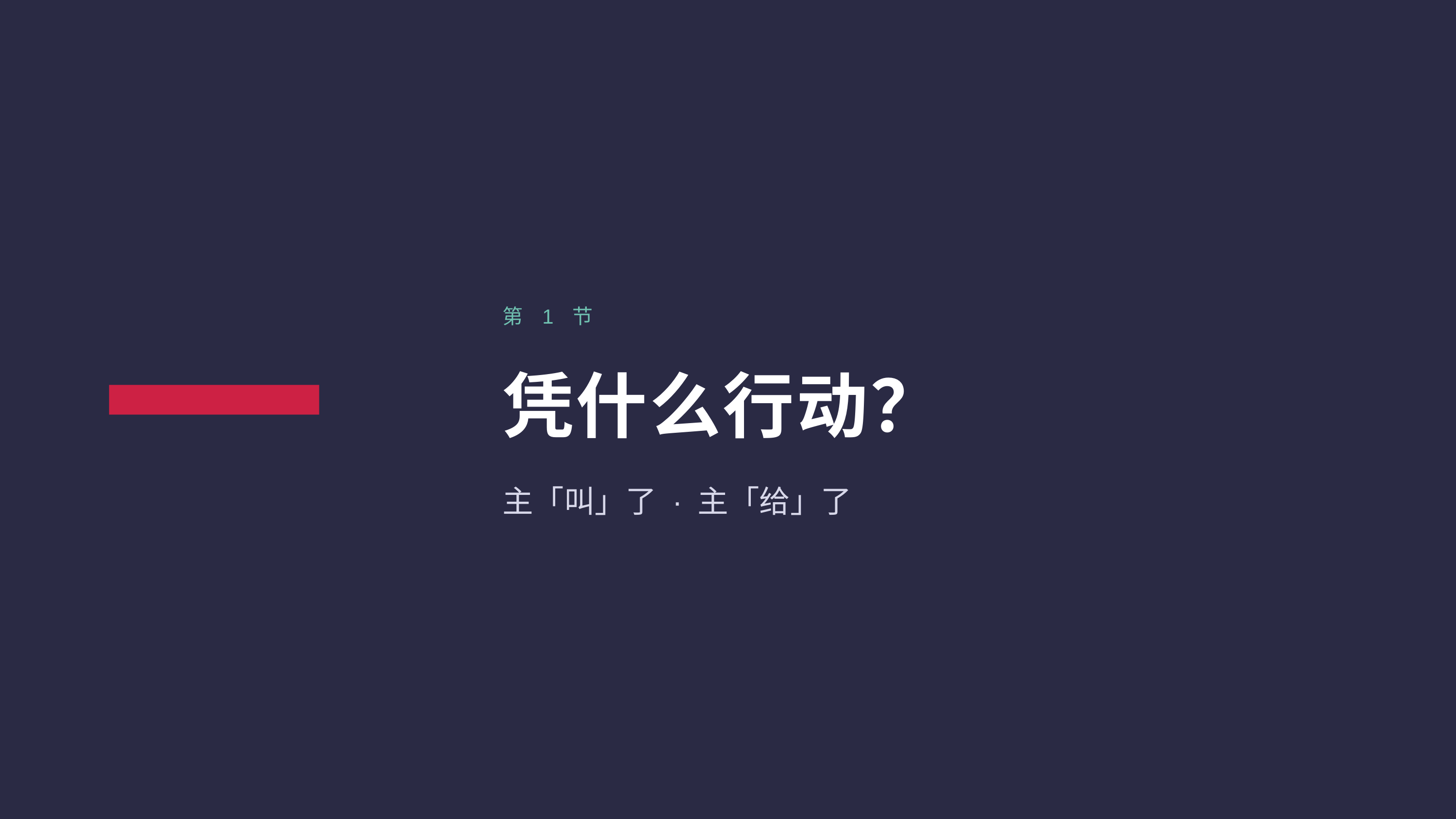

一
第 1 节
凭什么行动？
主「叫」了 · 主「给」了